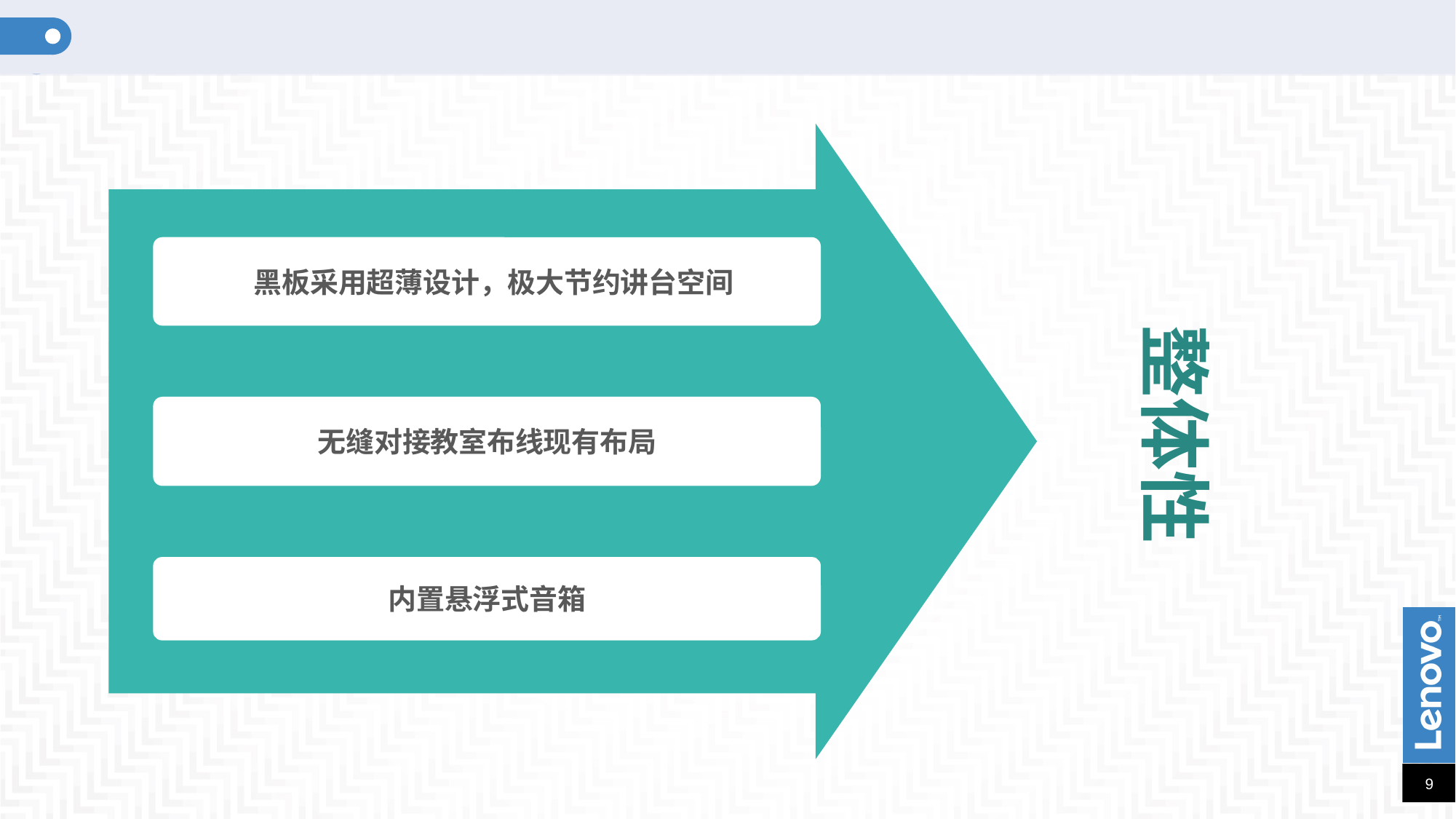

整体性
 黑板采用超薄设计，极大节约讲台空间
无缝对接教室布线现有布局
内置悬浮式音箱